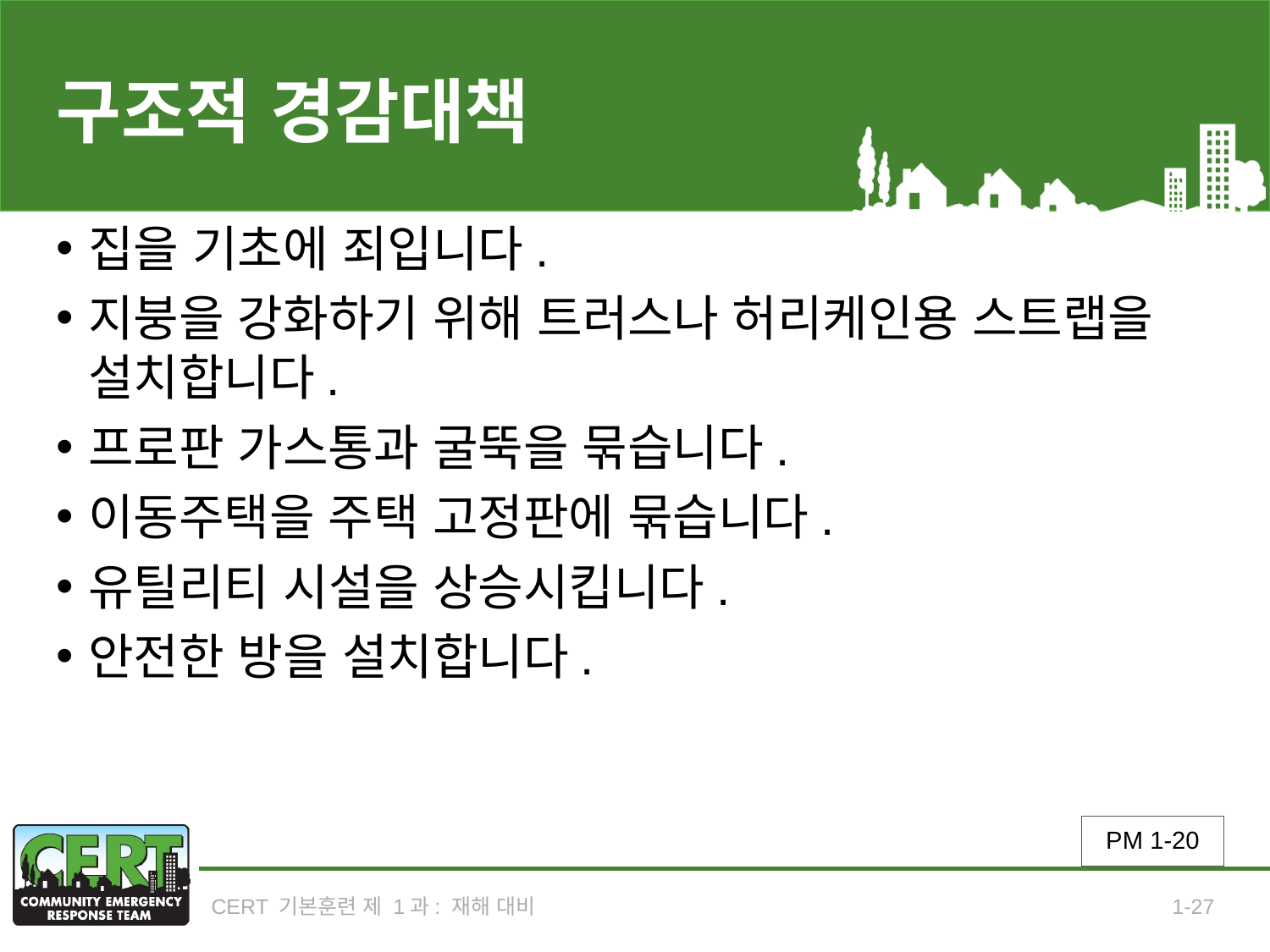

# 구조적 경감대책
집을 기초에 죄입니다.
지붕을 강화하기 위해 트러스나 허리케인용 스트랩을 설치합니다.
프로판 가스통과 굴뚝을 묶습니다.
이동주택을 주택 고정판에 묶습니다.
유틸리티 시설을 상승시킵니다.
안전한 방을 설치합니다.
PM 1-20
CERT 기본훈련 제 1과: 재해 대비
1-27